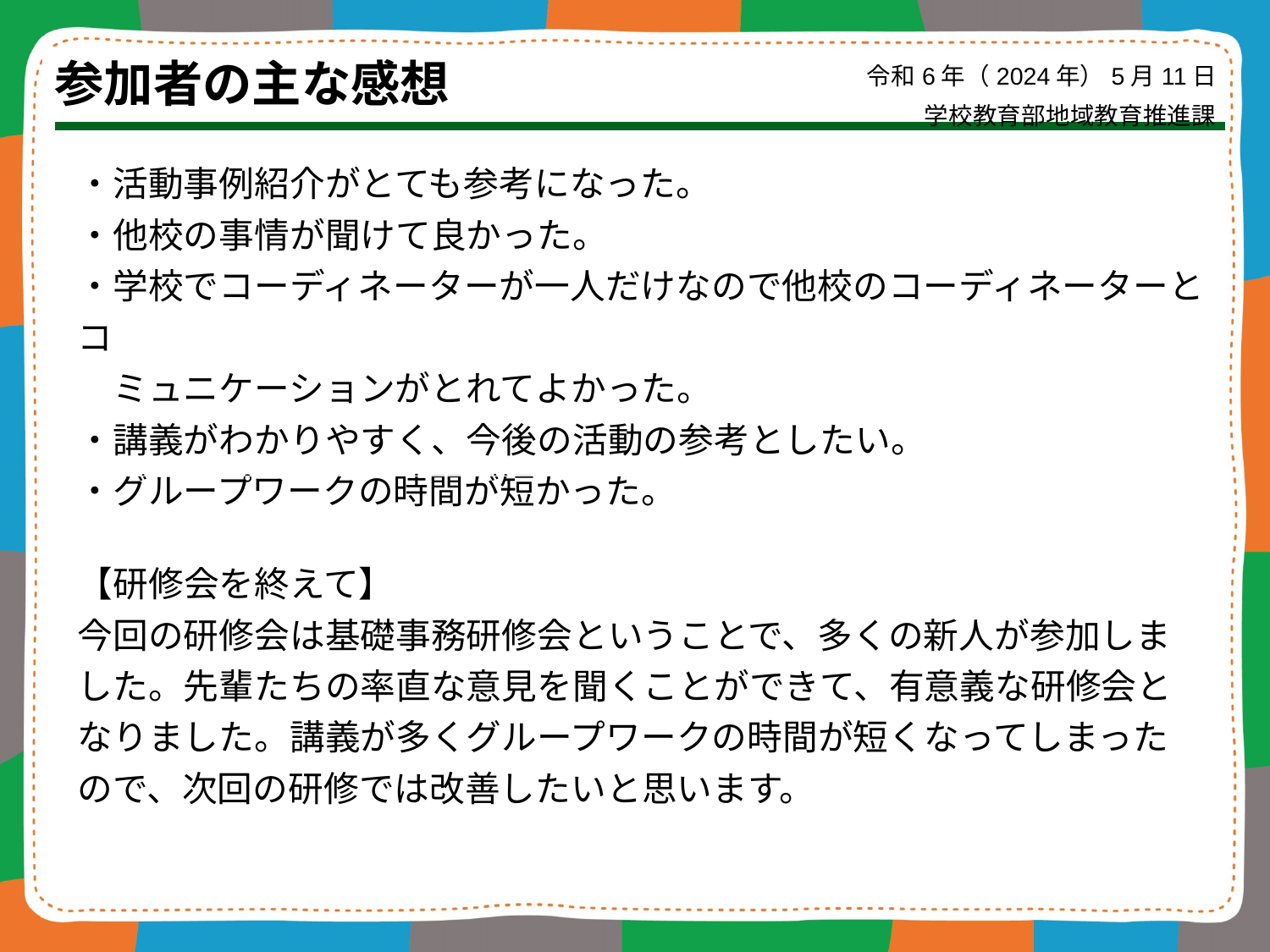

参加者の主な感想
令和6年（2024年）5月11日
学校教育部地域教育推進課
| ・活動事例紹介がとても参考になった。 ・他校の事情が聞けて良かった。 ・学校でコーディネーターが一人だけなので他校のコーディネーターとコ　 　ミュニケーションがとれてよかった。 ・講義がわかりやすく、今後の活動の参考としたい。 ・グループワークの時間が短かった。 |
| --- |
| 【研修会を終えて】 今回の研修会は基礎事務研修会ということで、多くの新人が参加しました。先輩たちの率直な意見を聞くことができて、有意義な研修会となりました。講義が多くグループワークの時間が短くなってしまったので、次回の研修では改善したいと思います。 |
| --- |